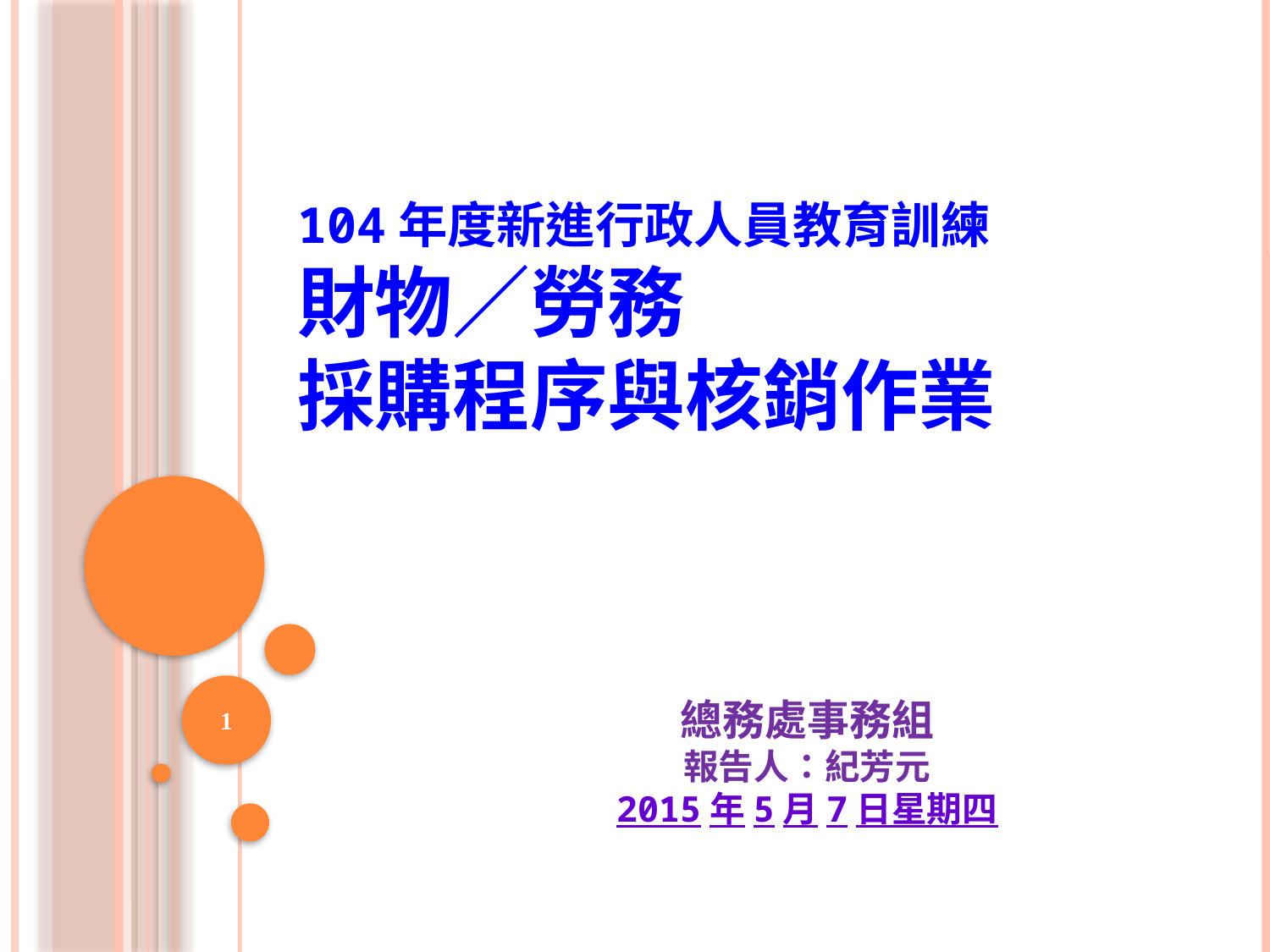

# 104年度新進行政人員教育訓練 財物／勞務 採購程序與核銷作業

1
總務處事務組
報告人：紀芳元
2015年5月7日星期四